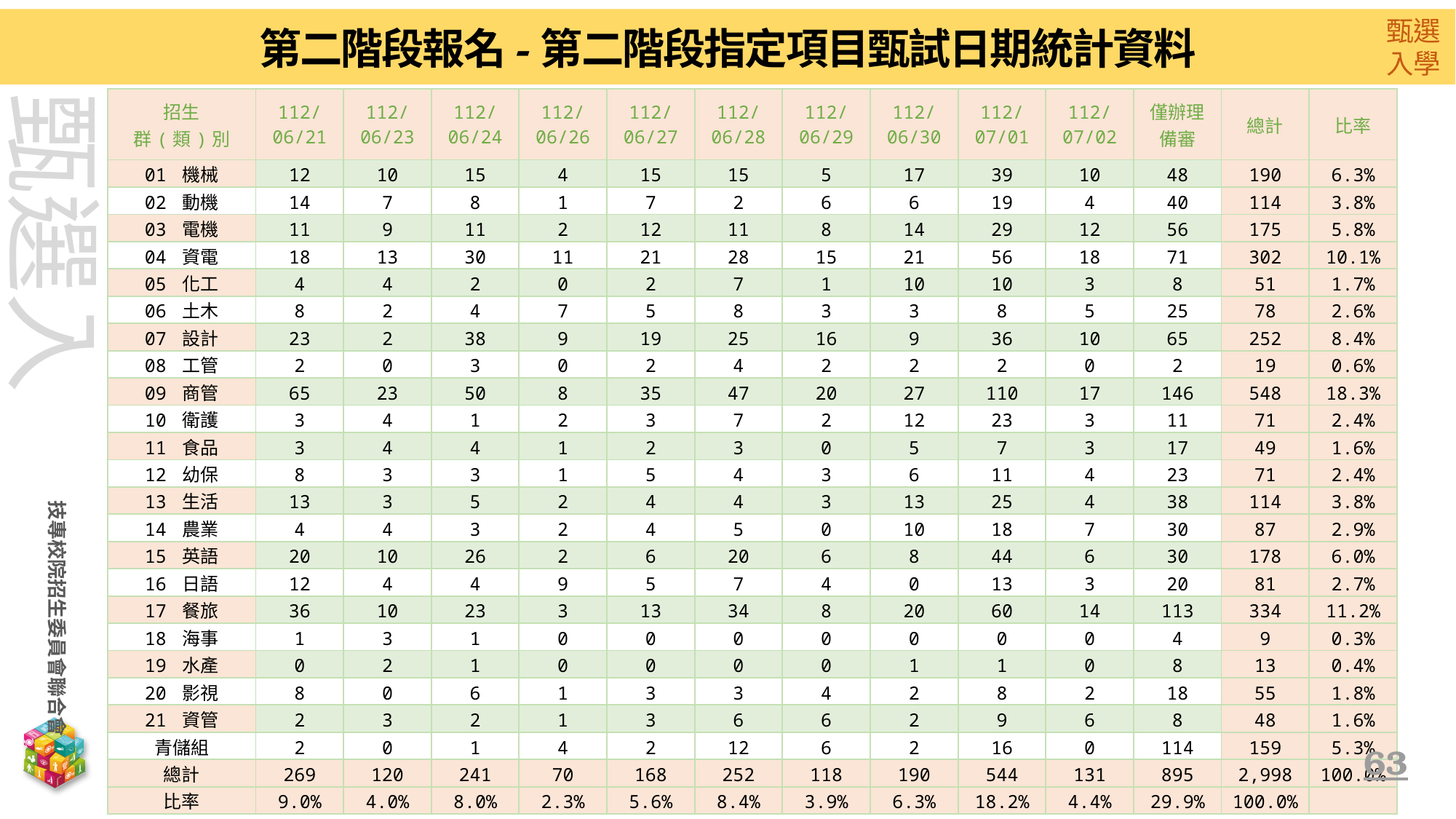

第二階段報名-第二階段指定項目甄試日期統計資料
| 招生 群(類)別 | 112/ 06/21 | 112/ 06/23 | 112/ 06/24 | 112/ 06/26 | 112/ 06/27 | 112/ 06/28 | 112/ 06/29 | 112/ 06/30 | 112/ 07/01 | 112/ 07/02 | 僅辦理 備審 | 總計 | 比率 |
| --- | --- | --- | --- | --- | --- | --- | --- | --- | --- | --- | --- | --- | --- |
| 01 機械 | 12 | 10 | 15 | 4 | 15 | 15 | 5 | 17 | 39 | 10 | 48 | 190 | 6.3% |
| 02 動機 | 14 | 7 | 8 | 1 | 7 | 2 | 6 | 6 | 19 | 4 | 40 | 114 | 3.8% |
| 03 電機 | 11 | 9 | 11 | 2 | 12 | 11 | 8 | 14 | 29 | 12 | 56 | 175 | 5.8% |
| 04 資電 | 18 | 13 | 30 | 11 | 21 | 28 | 15 | 21 | 56 | 18 | 71 | 302 | 10.1% |
| 05 化工 | 4 | 4 | 2 | 0 | 2 | 7 | 1 | 10 | 10 | 3 | 8 | 51 | 1.7% |
| 06 土木 | 8 | 2 | 4 | 7 | 5 | 8 | 3 | 3 | 8 | 5 | 25 | 78 | 2.6% |
| 07 設計 | 23 | 2 | 38 | 9 | 19 | 25 | 16 | 9 | 36 | 10 | 65 | 252 | 8.4% |
| 08 工管 | 2 | 0 | 3 | 0 | 2 | 4 | 2 | 2 | 2 | 0 | 2 | 19 | 0.6% |
| 09 商管 | 65 | 23 | 50 | 8 | 35 | 47 | 20 | 27 | 110 | 17 | 146 | 548 | 18.3% |
| 10 衛護 | 3 | 4 | 1 | 2 | 3 | 7 | 2 | 12 | 23 | 3 | 11 | 71 | 2.4% |
| 11 食品 | 3 | 4 | 4 | 1 | 2 | 3 | 0 | 5 | 7 | 3 | 17 | 49 | 1.6% |
| 12 幼保 | 8 | 3 | 3 | 1 | 5 | 4 | 3 | 6 | 11 | 4 | 23 | 71 | 2.4% |
| 13 生活 | 13 | 3 | 5 | 2 | 4 | 4 | 3 | 13 | 25 | 4 | 38 | 114 | 3.8% |
| 14 農業 | 4 | 4 | 3 | 2 | 4 | 5 | 0 | 10 | 18 | 7 | 30 | 87 | 2.9% |
| 15 英語 | 20 | 10 | 26 | 2 | 6 | 20 | 6 | 8 | 44 | 6 | 30 | 178 | 6.0% |
| 16 日語 | 12 | 4 | 4 | 9 | 5 | 7 | 4 | 0 | 13 | 3 | 20 | 81 | 2.7% |
| 17 餐旅 | 36 | 10 | 23 | 3 | 13 | 34 | 8 | 20 | 60 | 14 | 113 | 334 | 11.2% |
| 18 海事 | 1 | 3 | 1 | 0 | 0 | 0 | 0 | 0 | 0 | 0 | 4 | 9 | 0.3% |
| 19 水產 | 0 | 2 | 1 | 0 | 0 | 0 | 0 | 1 | 1 | 0 | 8 | 13 | 0.4% |
| 20 影視 | 8 | 0 | 6 | 1 | 3 | 3 | 4 | 2 | 8 | 2 | 18 | 55 | 1.8% |
| 21 資管 | 2 | 3 | 2 | 1 | 3 | 6 | 6 | 2 | 9 | 6 | 8 | 48 | 1.6% |
| 青儲組 | 2 | 0 | 1 | 4 | 2 | 12 | 6 | 2 | 16 | 0 | 114 | 159 | 5.3% |
| 總計 | 269 | 120 | 241 | 70 | 168 | 252 | 118 | 190 | 544 | 131 | 895 | 2,998 | 100.0% |
| 比率 | 9.0% | 4.0% | 8.0% | 2.3% | 5.6% | 8.4% | 3.9% | 6.3% | 18.2% | 4.4% | 29.9% | 100.0% |  |
63